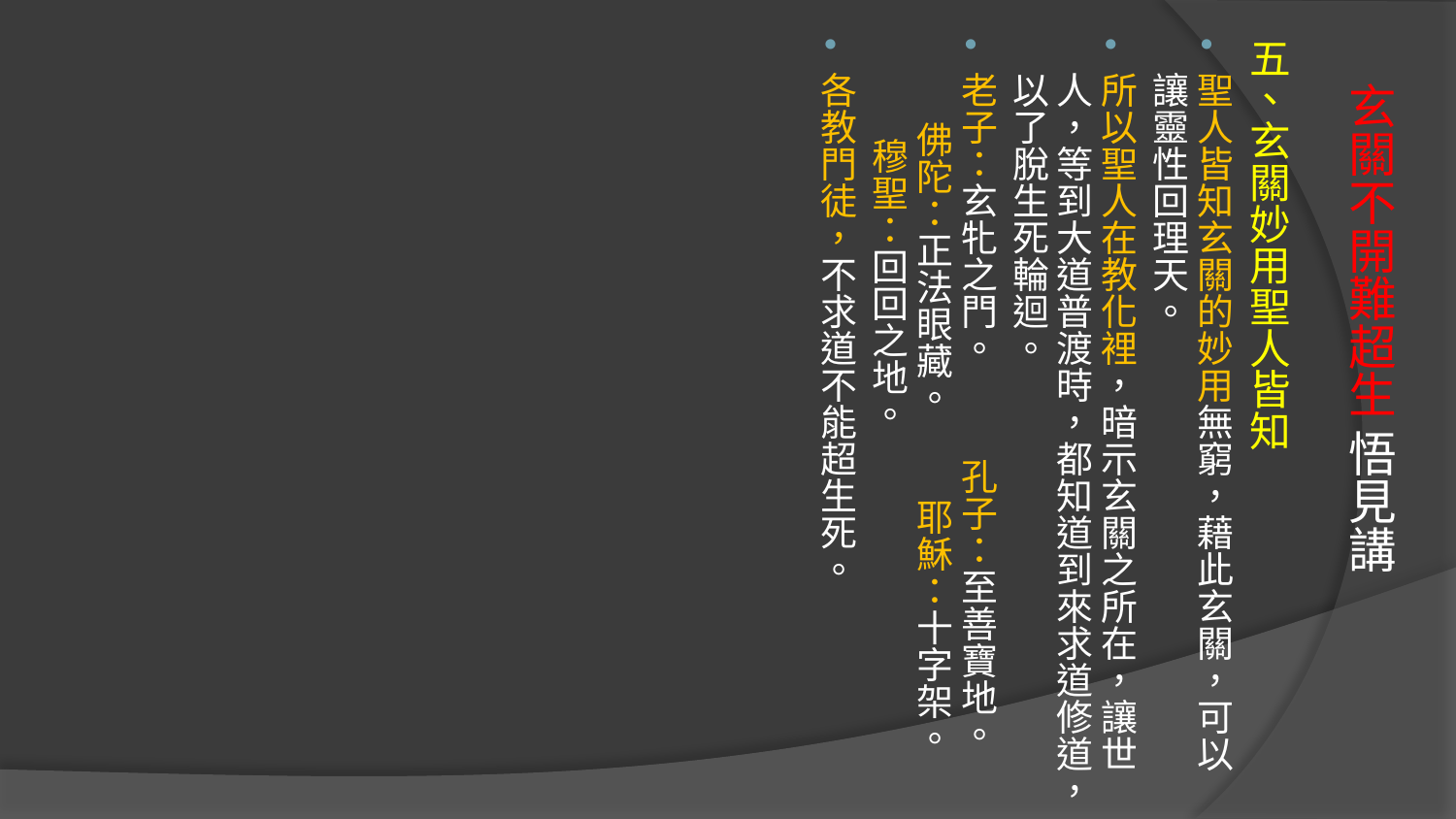

五、玄關妙用聖人皆知
聖人皆知玄關的妙用無窮，藉此玄關，可以讓靈性回理天。
所以聖人在教化裡，暗示玄關之所在，讓世人，等到大道普渡時，都知道到來求道修道，以了脫生死輪迴。
老子：玄牝之門。           孔子：至善寶地。          佛陀：正法眼藏。          耶穌：十字架。            穆聖：回回之地。
各教門徒，不求道不能超生死。

# 玄關不開難超生 悟見講